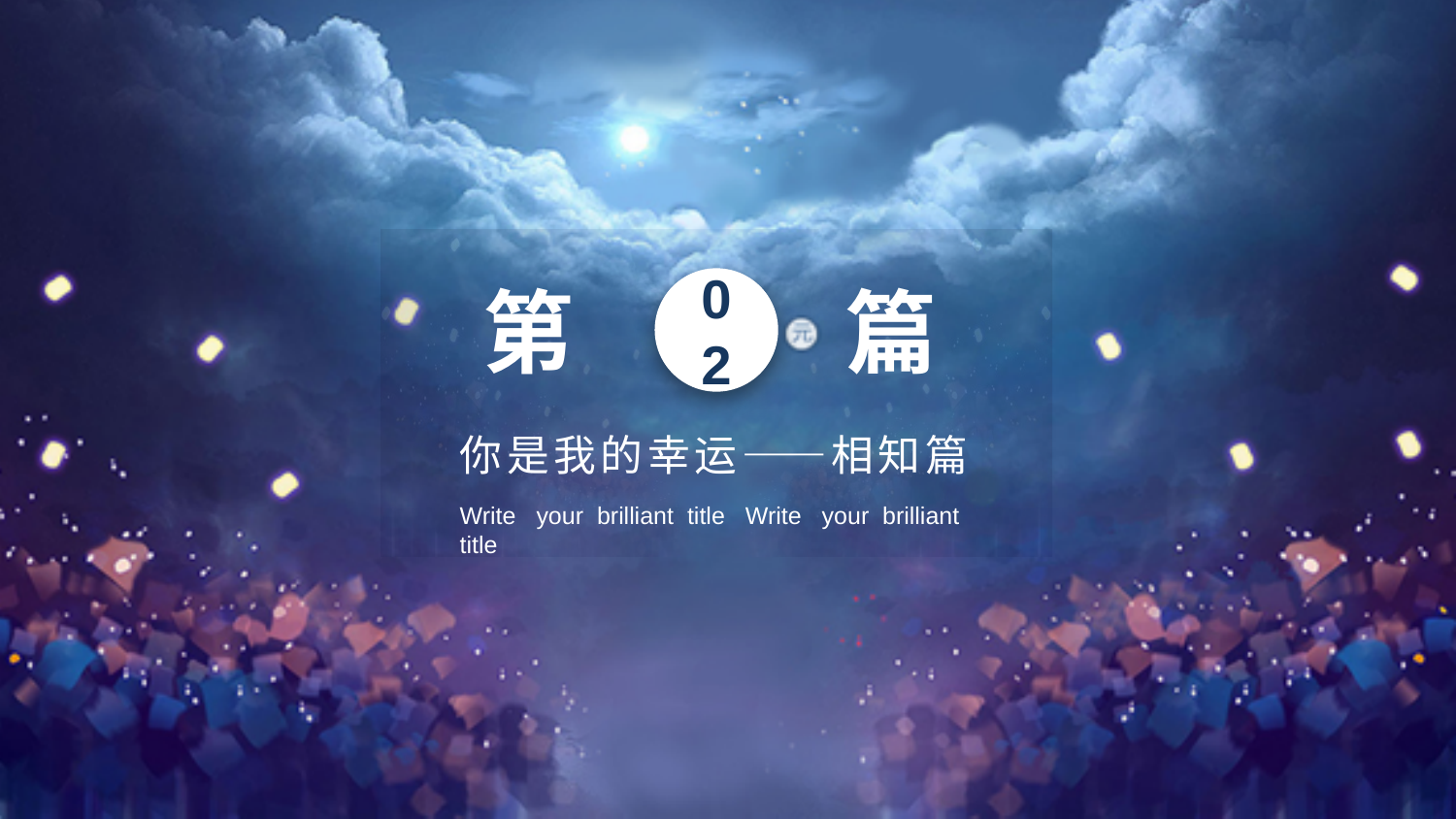

篇
第
02
你是我的幸运——相知篇
Write   your  brilliant  title   Write   your  brilliant  title